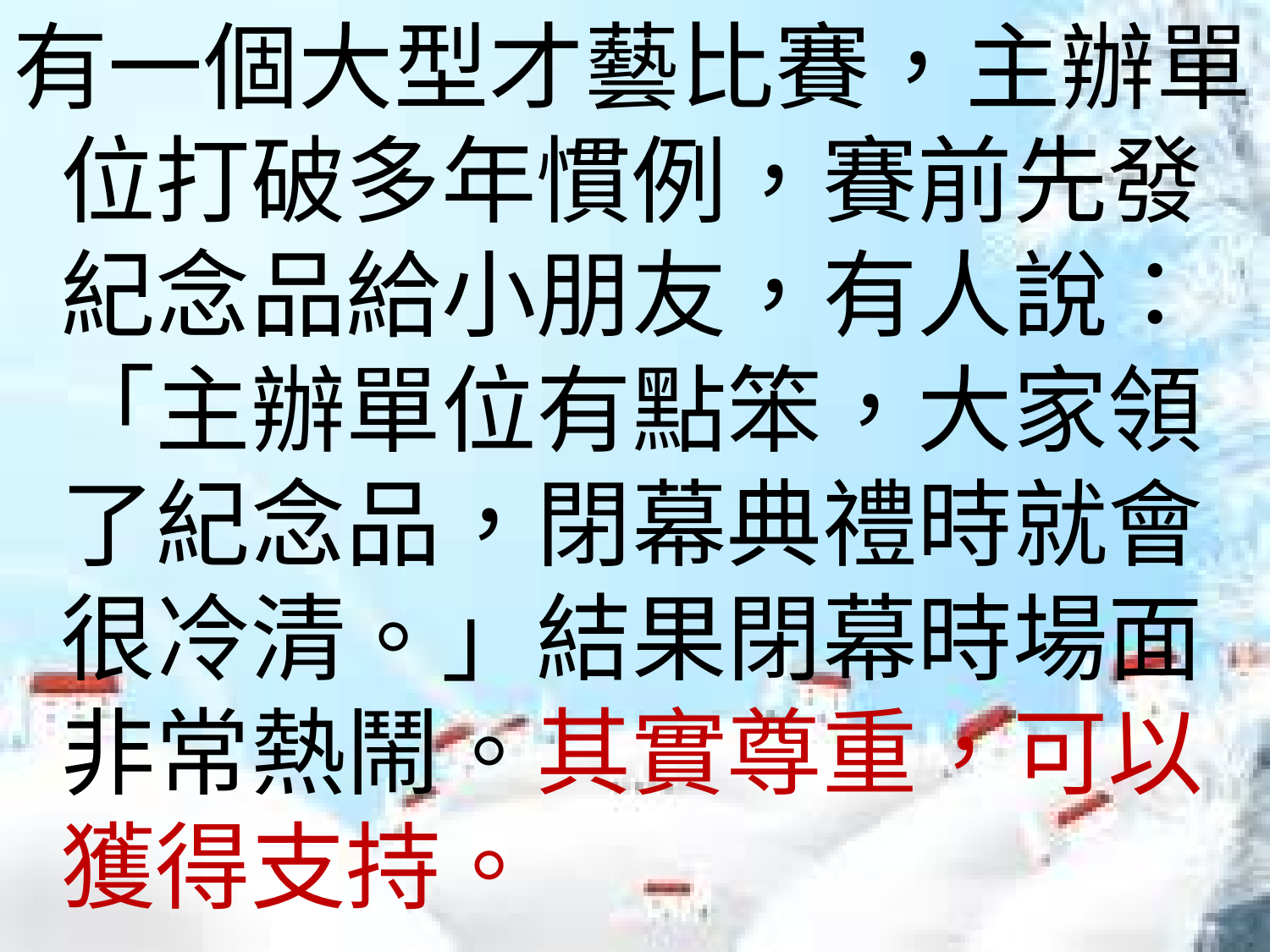

有一個大型才藝比賽，主辦單位打破多年慣例，賽前先發紀念品給小朋友，有人說：「主辦單位有點笨，大家領了紀念品，閉幕典禮時就會很冷清。」結果閉幕時場面非常熱鬧。其實尊重，可以獲得支持。